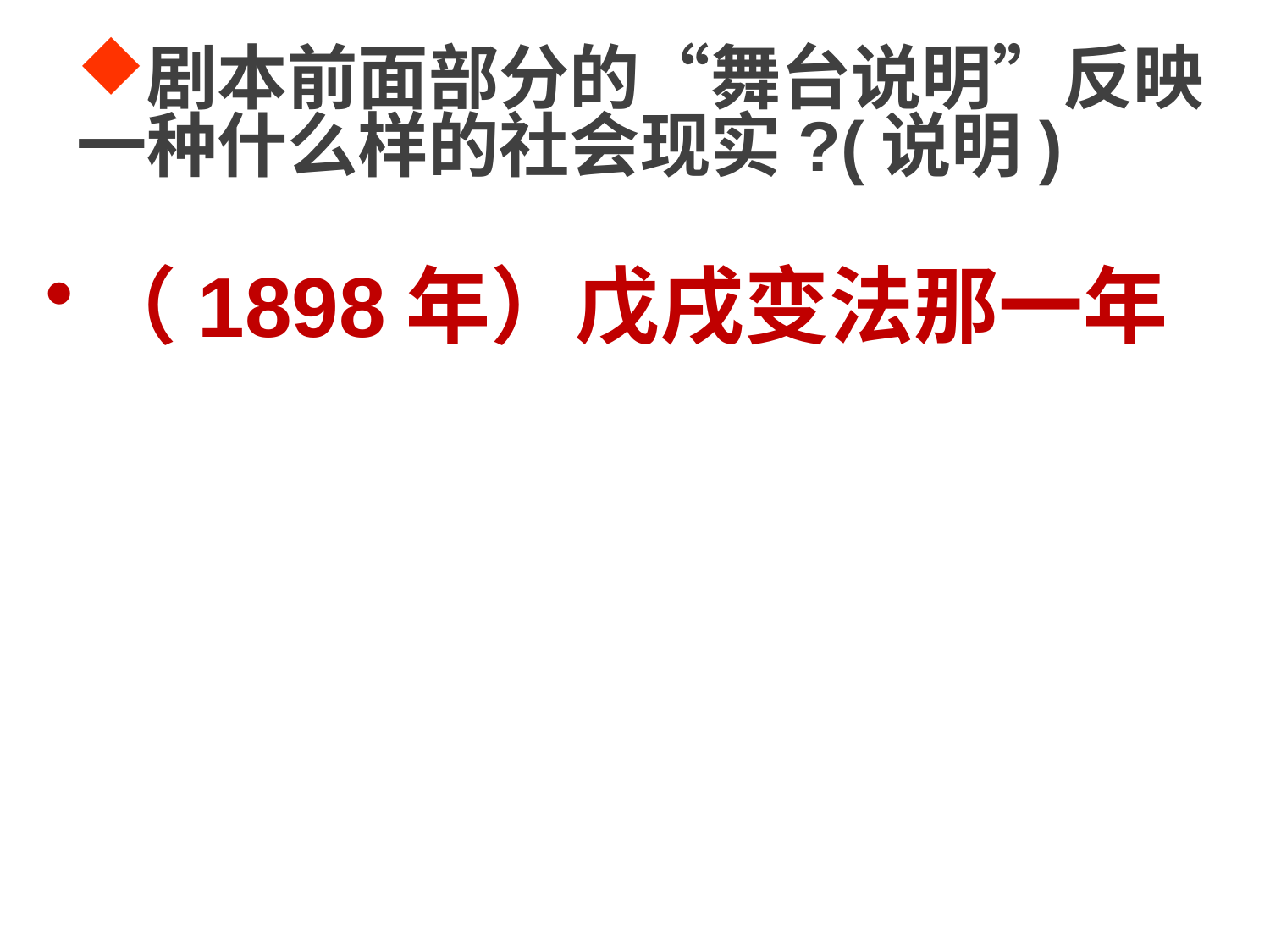

# 剧本前面部分的“舞台说明”反映一种什么样的社会现实?(说明)
（1898年）戊戌变法那一年